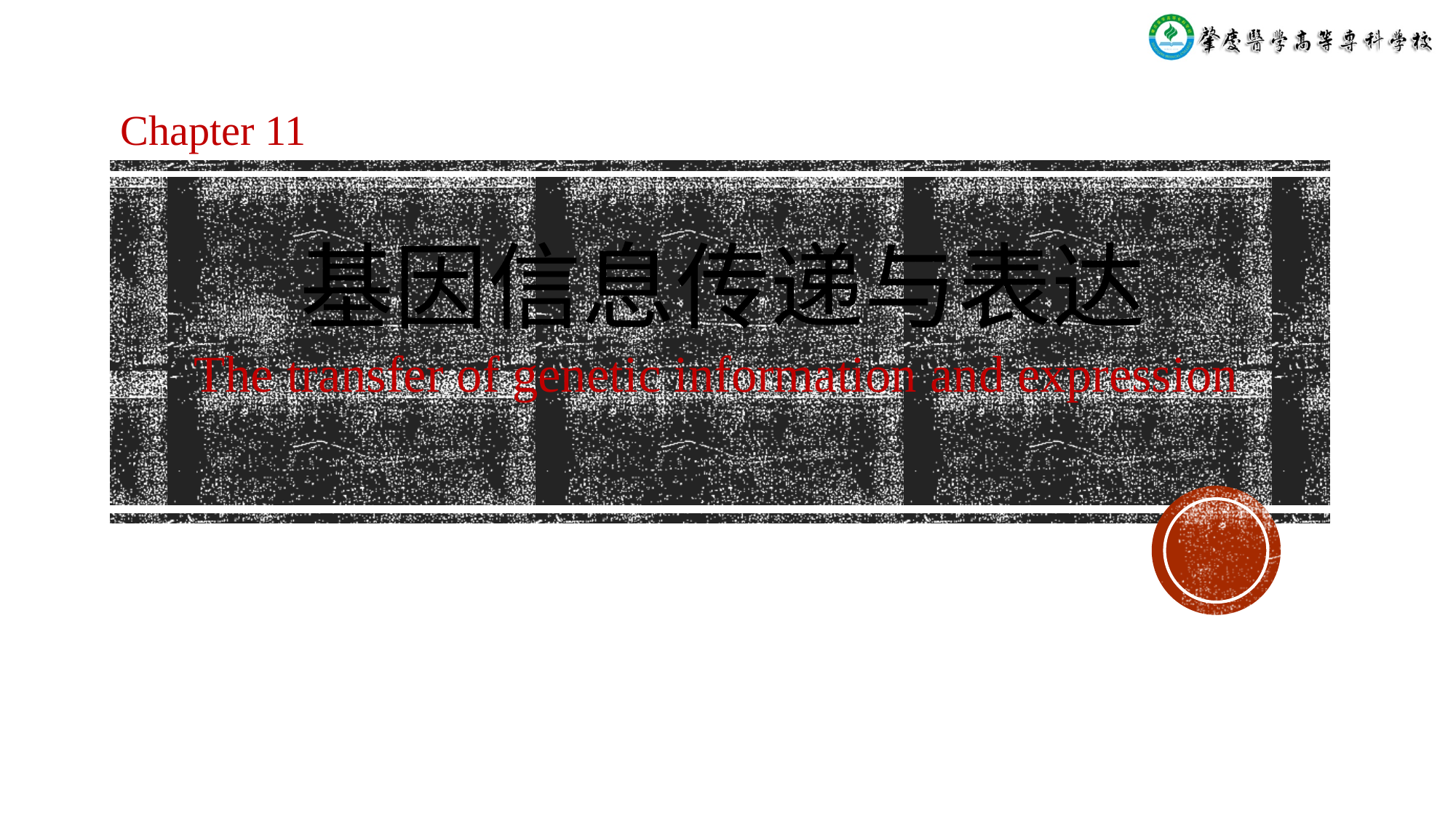

Chapter 11
基因信息传递与表达
The transfer of genetic information and expression